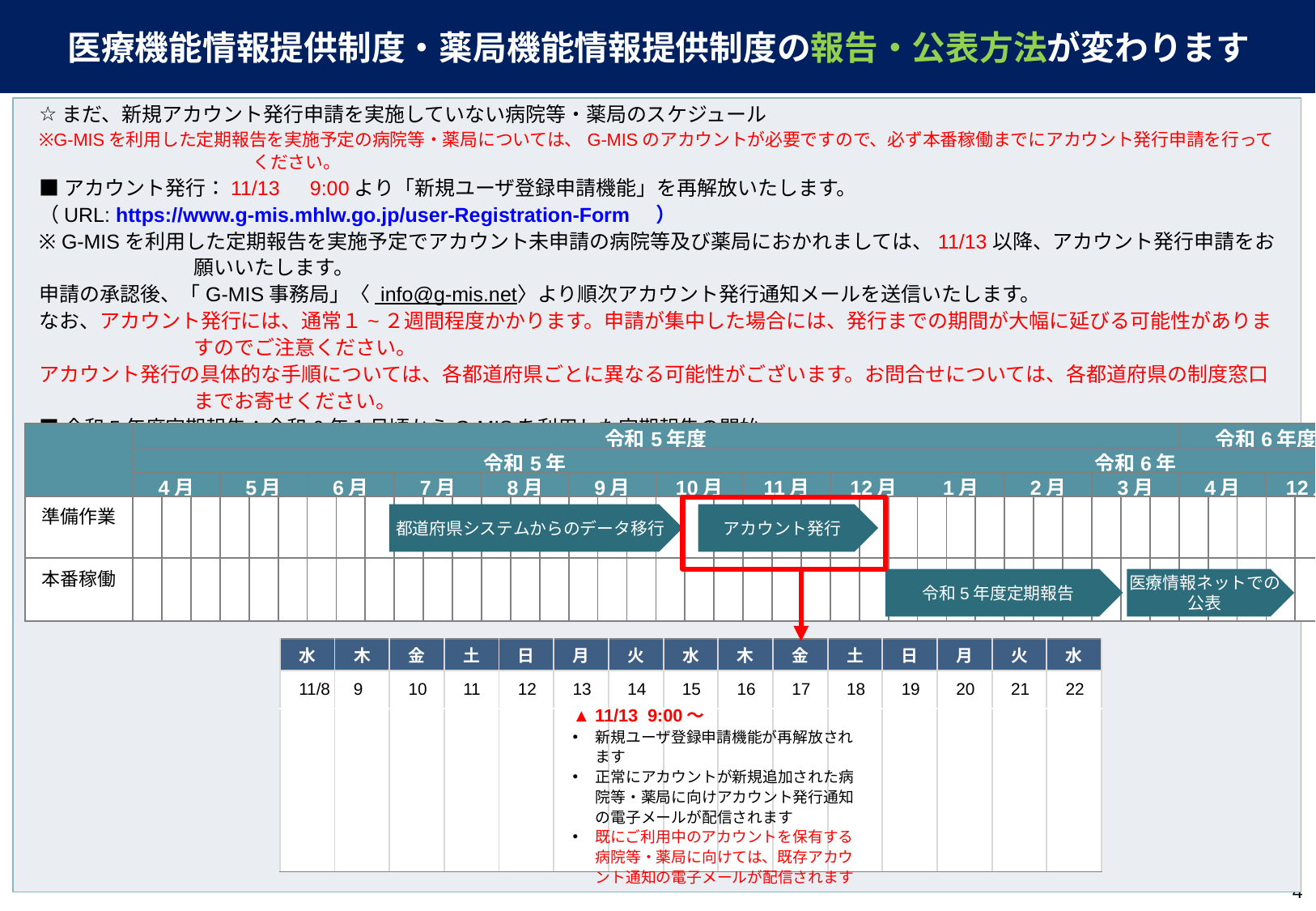

医療機能情報提供制度・薬局機能情報提供制度の報告・公表方法が変わります

まだ、新規アカウント発行申請を実施していない病院等・薬局のスケジュール
※G-MISを利用した定期報告を実施予定の病院等・薬局については、G-MISのアカウントが必要ですので、必ず本番稼働までにアカウント発行申請を行ってください。
■アカウント発行：11/13　9:00より「新規ユーザ登録申請機能」を再解放いたします。
（URL: https://www.g-mis.mhlw.go.jp/user-Registration-Form　）
※ G-MISを利用した定期報告を実施予定でアカウント未申請の病院等及び薬局におかれましては、11/13以降、アカウント発行申請をお願いいたします。
申請の承認後、「G-MIS事務局」〈 info@g-mis.net〉より順次アカウント発行通知メールを送信いたします。
なお、アカウント発行には、通常１~２週間程度かかります。申請が集中した場合には、発行までの期間が大幅に延びる可能性がありますのでご注意ください。
アカウント発行の具体的な手順については、各都道府県ごとに異なる可能性がございます。お問合せについては、各都道府県の制度窓口までお寄せください。
■令和5年度定期報告：令和6年１月頃からG-MISを利用した定期報告の開始

|  | 令和5年度 |  |  |  |  |  |  |  |  |  |  |  |  |  |  |  |  |  |  |  |  |  |  |  |  |  |  |  |  |  |  |  |  |  |  |  | 令和6年度 |  |  |  |  |  |
| --- | --- | --- | --- | --- | --- | --- | --- | --- | --- | --- | --- | --- | --- | --- | --- | --- | --- | --- | --- | --- | --- | --- | --- | --- | --- | --- | --- | --- | --- | --- | --- | --- | --- | --- | --- | --- | --- | --- | --- | --- | --- | --- |
|  | 令和5年 |  |  |  |  |  |  |  |  |  |  |  | 令和３年度（2021年度） |  |  |  |  |  |  |  |  |  |  |  |  |  |  | 令和6年 |  |  |  |  |  |  |  |  |  |  |  |  |  |  |
|  | 4月 |  |  | 5月 |  |  | 6月 |  |  | 7月 |  |  | 8月 |  |  | 9月 |  |  | 10月 |  |  | 11月 |  |  | 12月 |  |  | 1月 |  |  | 2月 |  |  | 3月 |  |  | 4月 |  |  | 12月 |  |  |
| 準備作業 |  |  |  |  |  |  |  |  |  |  |  |  |  |  |  |  |  |  |  |  |  |  |  |  |  |  |  |  |  |  |  |  |  |  |  |  |  |  |  |  |  |  |
| 本番稼働 |  |  |  |  |  |  |  |  |  |  |  |  |  |  |  |  |  |  |  |  |  |  |  |  |  |  |  |  |  |  |  |  |  |  |  |  |  |  |  |  |  |  |

都道府県システムからのデータ移行
アカウント発行
令和5年度定期報告
医療情報ネットでの公表
| 水 | 木 | 金 | 土 | 日 | 月 | 火 | 水 | 木 | 金 | 土 | 日 | 月 | 火 | 水 |
| --- | --- | --- | --- | --- | --- | --- | --- | --- | --- | --- | --- | --- | --- | --- |
| 11/8 | 9 | 10 | 11 | 12 | 13 | 14 | 15 | 16 | 17 | 18 | 19 | 20 | 21 | 22 |
|  |  |  |  |  |  |  |  |  |  |  |  |  |  |  |
▲ 11/13  9:00～
新規ユーザ登録申請機能が再解放されます
正常にアカウントが新規追加された病院等・薬局に向けアカウント発行通知の電子メールが配信されます
既にご利用中のアカウントを保有する病院等・薬局に向けては、既存アカウント通知の電子メールが配信されます

4